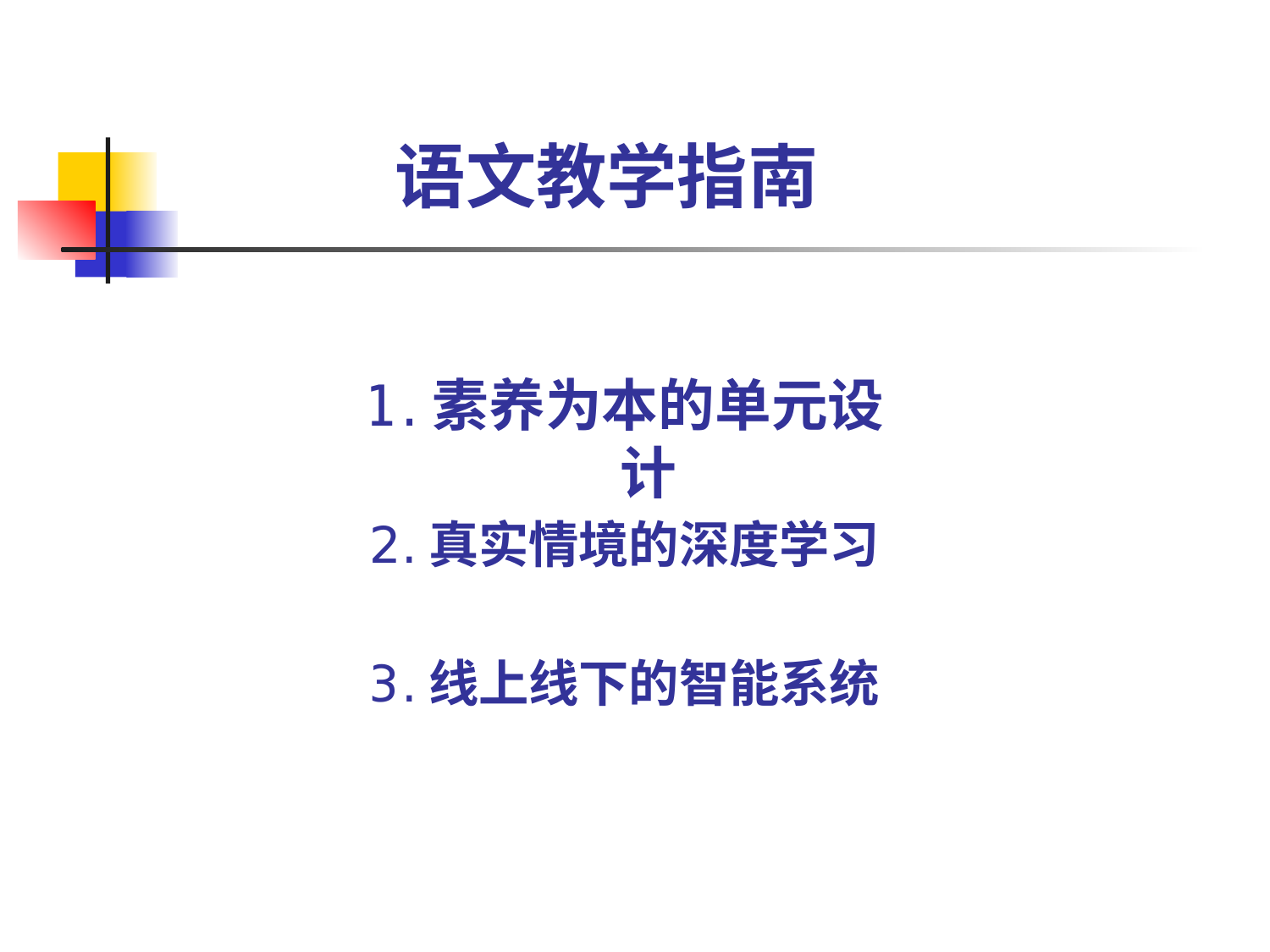

语文教学指南
1.素养为本的单元设计
2.真实情境的深度学习
3.线上线下的智能系统